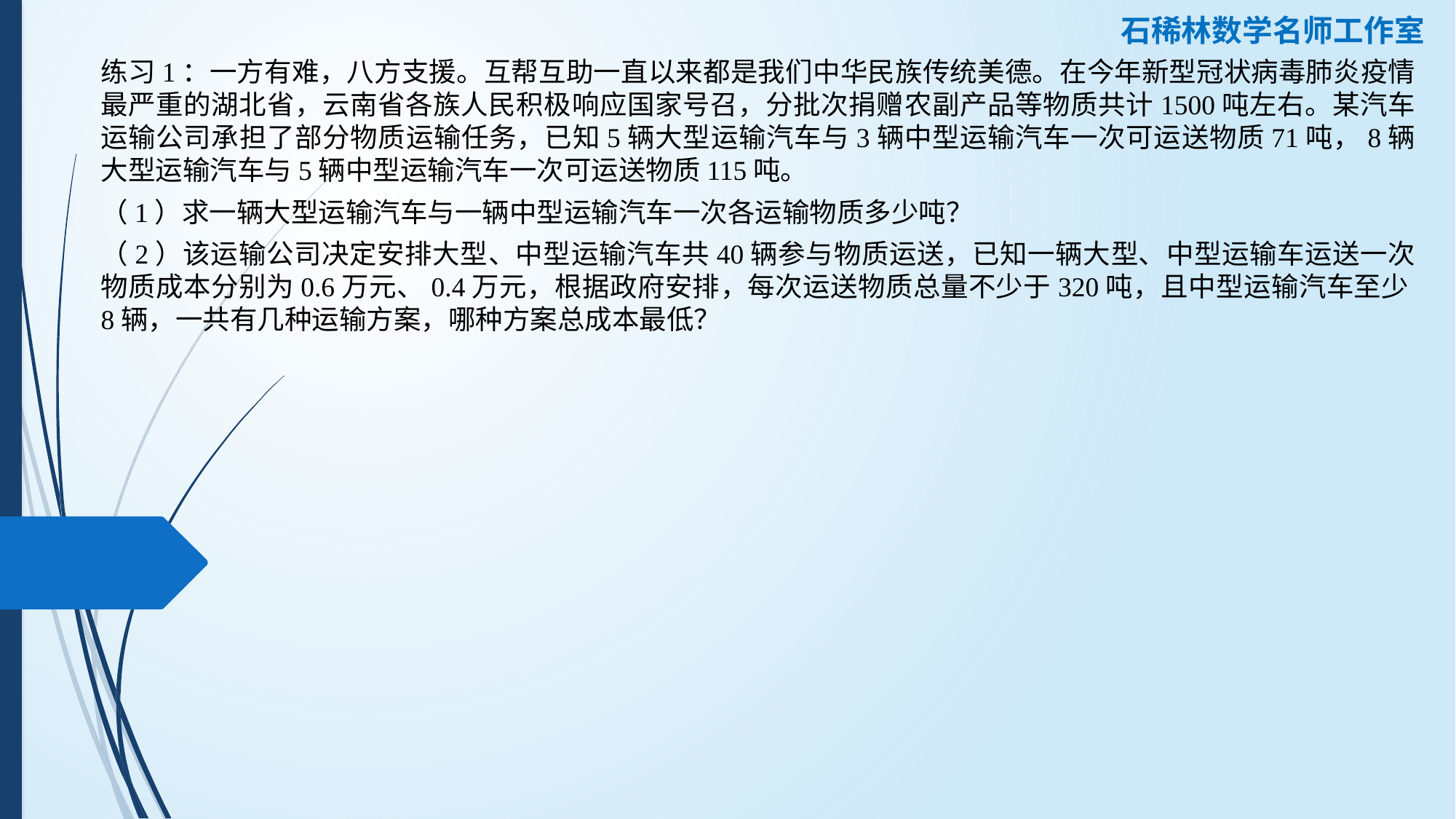

石稀林数学名师工作室
练习1：一方有难，八方支援。互帮互助一直以来都是我们中华民族传统美德。在今年新型冠状病毒肺炎疫情最严重的湖北省，云南省各族人民积极响应国家号召，分批次捐赠农副产品等物质共计1500吨左右。某汽车运输公司承担了部分物质运输任务，已知5辆大型运输汽车与3辆中型运输汽车一次可运送物质71吨，8辆大型运输汽车与5辆中型运输汽车一次可运送物质115吨。
（1）求一辆大型运输汽车与一辆中型运输汽车一次各运输物质多少吨？
（2）该运输公司决定安排大型、中型运输汽车共40辆参与物质运送，已知一辆大型、中型运输车运送一次物质成本分别为0.6万元、0.4万元，根据政府安排，每次运送物质总量不少于320吨，且中型运输汽车至少8辆，一共有几种运输方案，哪种方案总成本最低？